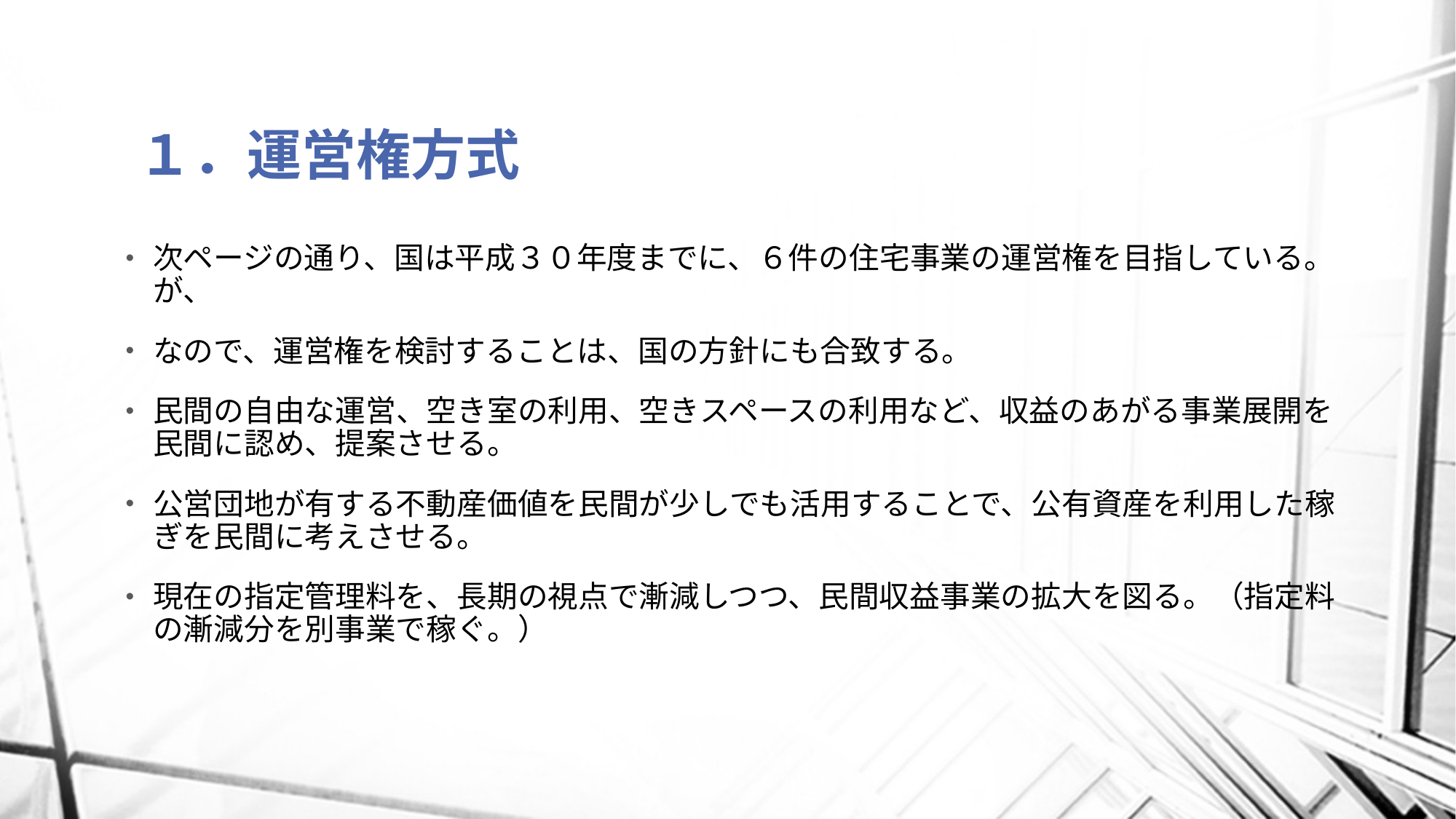

# １．運営権方式
次ページの通り、国は平成３０年度までに、６件の住宅事業の運営権を目指している。が、
なので、運営権を検討することは、国の方針にも合致する。
民間の自由な運営、空き室の利用、空きスペースの利用など、収益のあがる事業展開を民間に認め、提案させる。
公営団地が有する不動産価値を民間が少しでも活用することで、公有資産を利用した稼ぎを民間に考えさせる。
現在の指定管理料を、長期の視点で漸減しつつ、民間収益事業の拡大を図る。（指定料の漸減分を別事業で稼ぐ。）